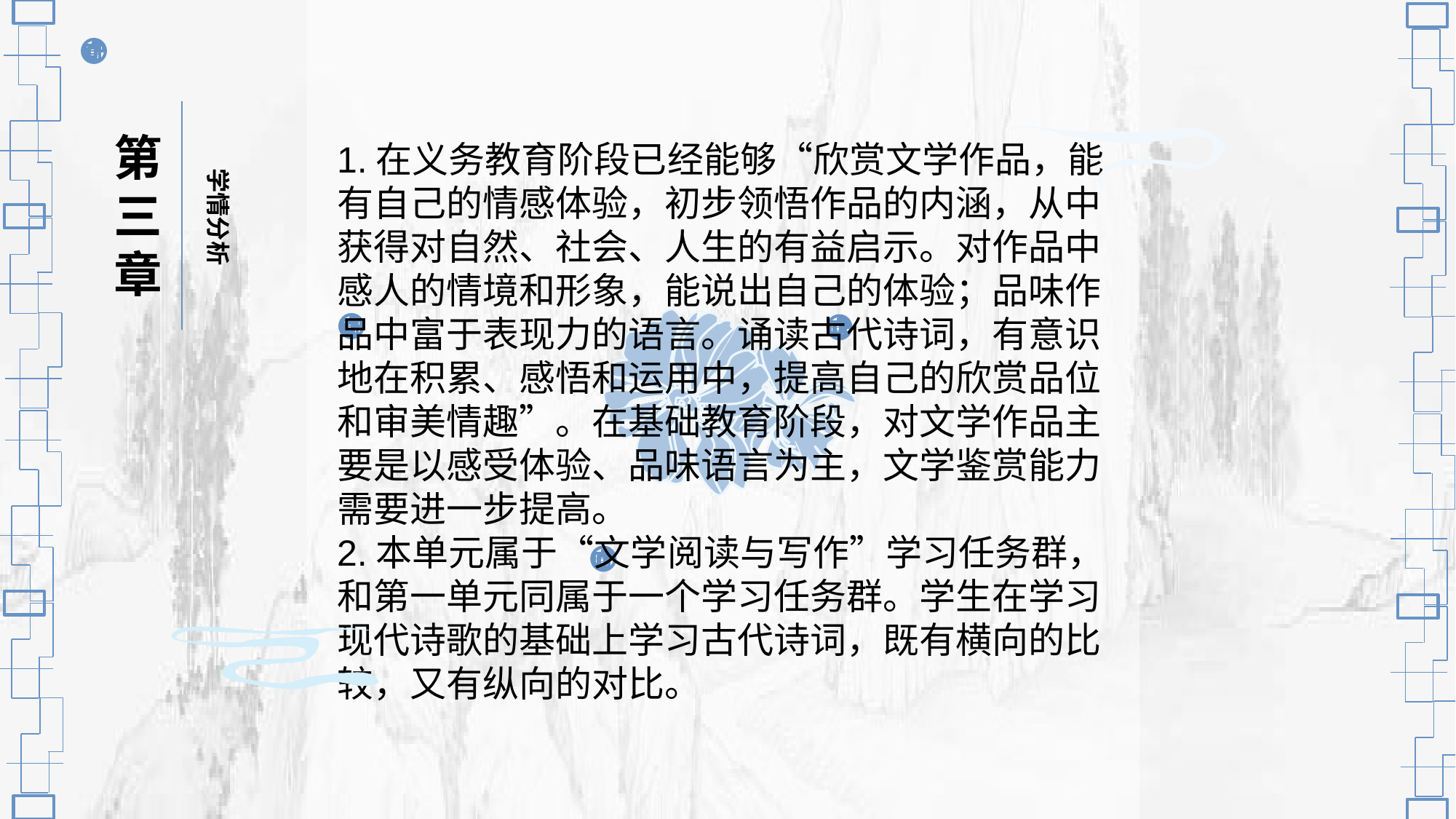

第三章

1.在义务教育阶段已经能够“欣赏文学作品，能有自己的情感体验，初步领悟作品的内涵，从中获得对自然、社会、人生的有益启示。对作品中感人的情境和形象，能说出自己的体验；品味作品中富于表现力的语言。诵读古代诗词，有意识地在积累、感悟和运用中，提高自己的欣赏品位和审美情趣”。在基础教育阶段，对文学作品主要是以感受体验、品味语言为主，文学鉴赏能力需要进一步提高。
2.本单元属于“文学阅读与写作”学习任务群，和第一单元同属于一个学习任务群。学生在学习现代诗歌的基础上学习古代诗词，既有横向的比较，又有纵向的对比。
学情分析